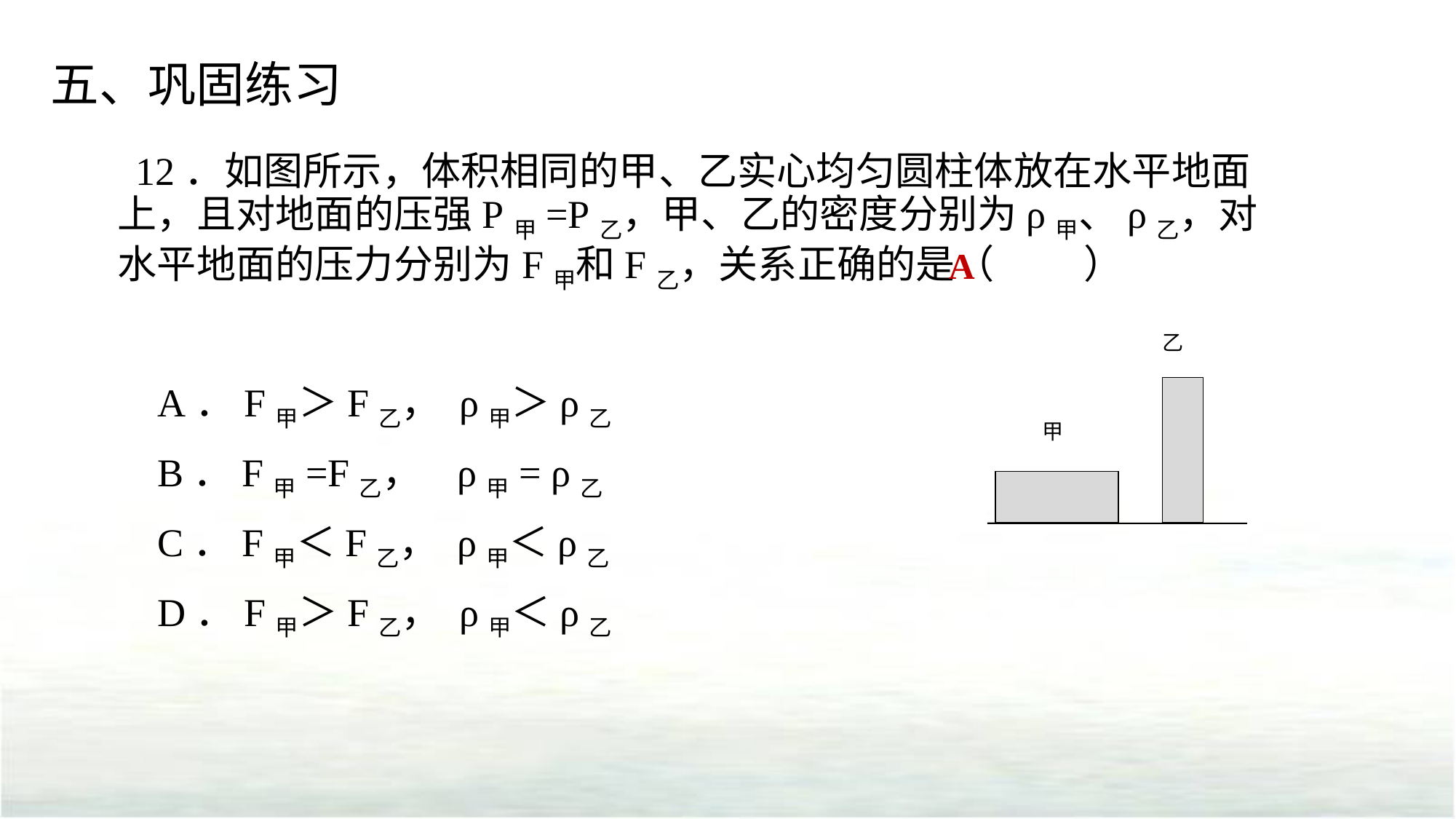

五、巩固练习
      12．如图所示，体积相同的甲、乙实心均匀圆柱体放在水平地面上，且对地面的压强P甲=P乙，甲、乙的密度分别为ρ甲、ρ乙，对水平地面的压力分别为F甲和F乙，关系正确的是（          ）
A

A．F甲＞F乙， ρ甲＞ρ乙
B．F甲=F乙，   ρ甲= ρ乙
C．F甲＜F乙， ρ甲＜ρ乙
D．F甲＞F乙， ρ甲＜ρ乙
乙

甲